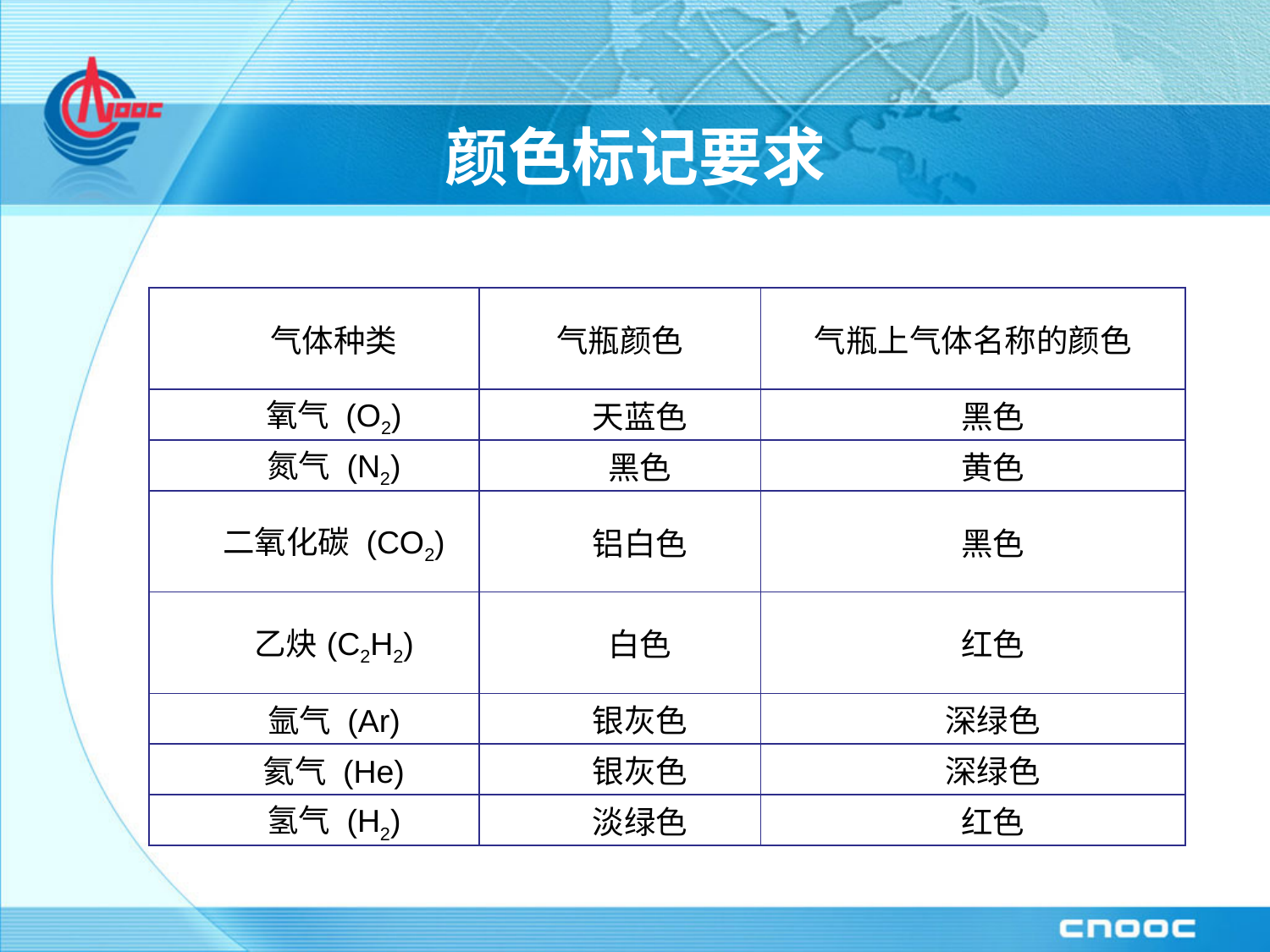

# 颜色标记要求
| 气体种类 | 气瓶颜色 | 气瓶上气体名称的颜色 |
| --- | --- | --- |
| 氧气 (O2) | 天蓝色 | 黑色 |
| 氮气 (N2) | 黑色 | 黄色 |
| 二氧化碳 (CO2) | 铝白色 | 黑色 |
| 乙炔(C2H2) | 白色 | 红色 |
| 氩气 (Ar) | 银灰色 | 深绿色 |
| 氦气 (He) | 银灰色 | 深绿色 |
| 氢气 (H2) | 淡绿色 | 红色 |